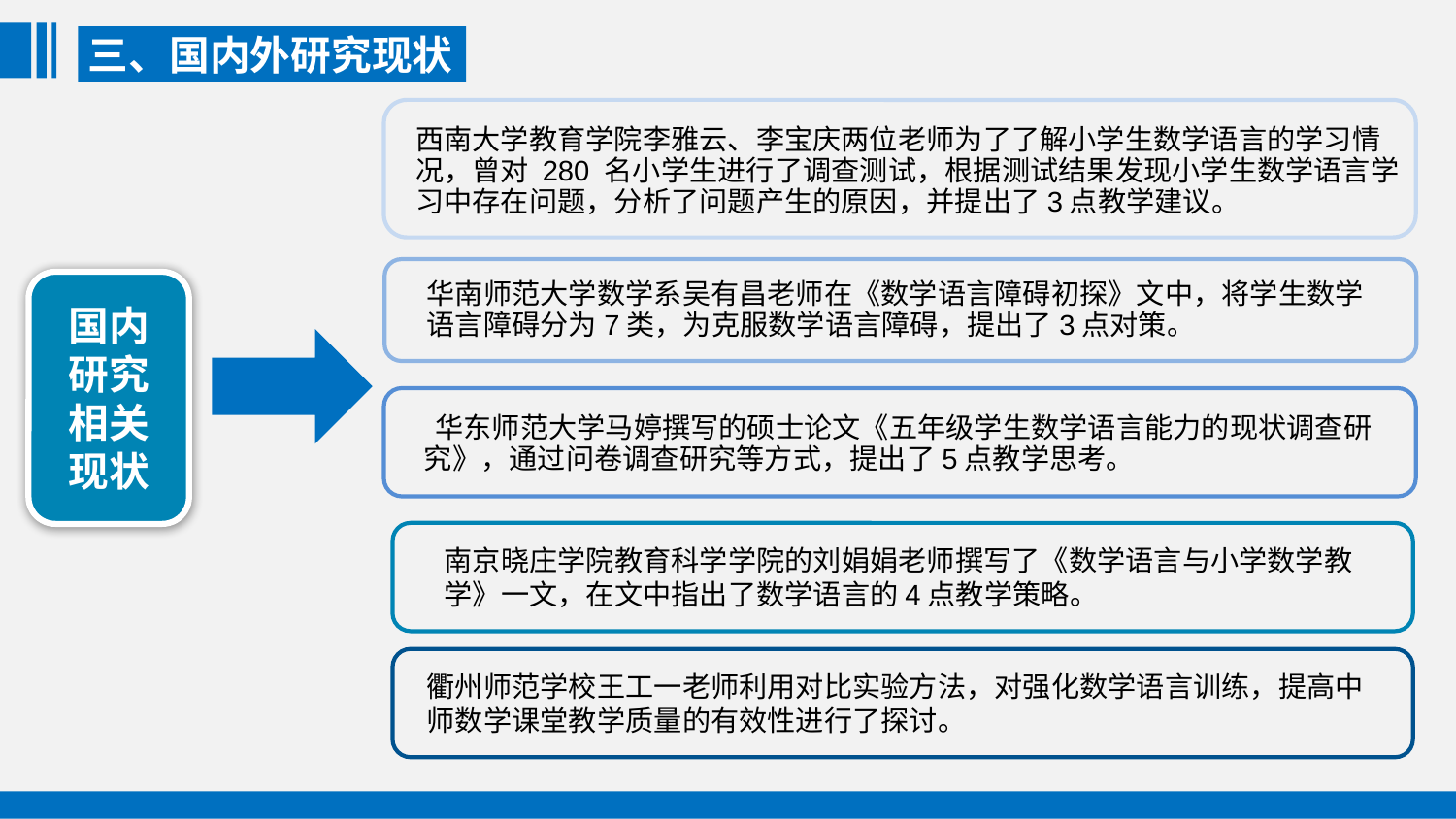

三、国内外研究现状

西南大学教育学院李雅云、李宝庆两位老师为了了解小学生数学语言的学习情况，曾对 280 名小学生进行了调查测试，根据测试结果发现小学生数学语言学习中存在问题，分析了问题产生的原因，并提出了3点教学建议。

华南师范大学数学系吴有昌老师在《数学语言障碍初探》文中，将学生数学语言障碍分为7类，为克服数学语言障碍，提出了3点对策。
国内
研究
相关
现状

 华东师范大学马婷撰写的硕士论文《五年级学生数学语言能力的现状调查研究》，通过问卷调查研究等方式，提出了5点教学思考。

南京晓庄学院教育科学学院的刘娟娟老师撰写了《数学语言与小学数学教学》一文，在文中指出了数学语言的4点教学策略。

衢州师范学校王工一老师利用对比实验方法，对强化数学语言训练，提高中师数学课堂教学质量的有效性进行了探讨。